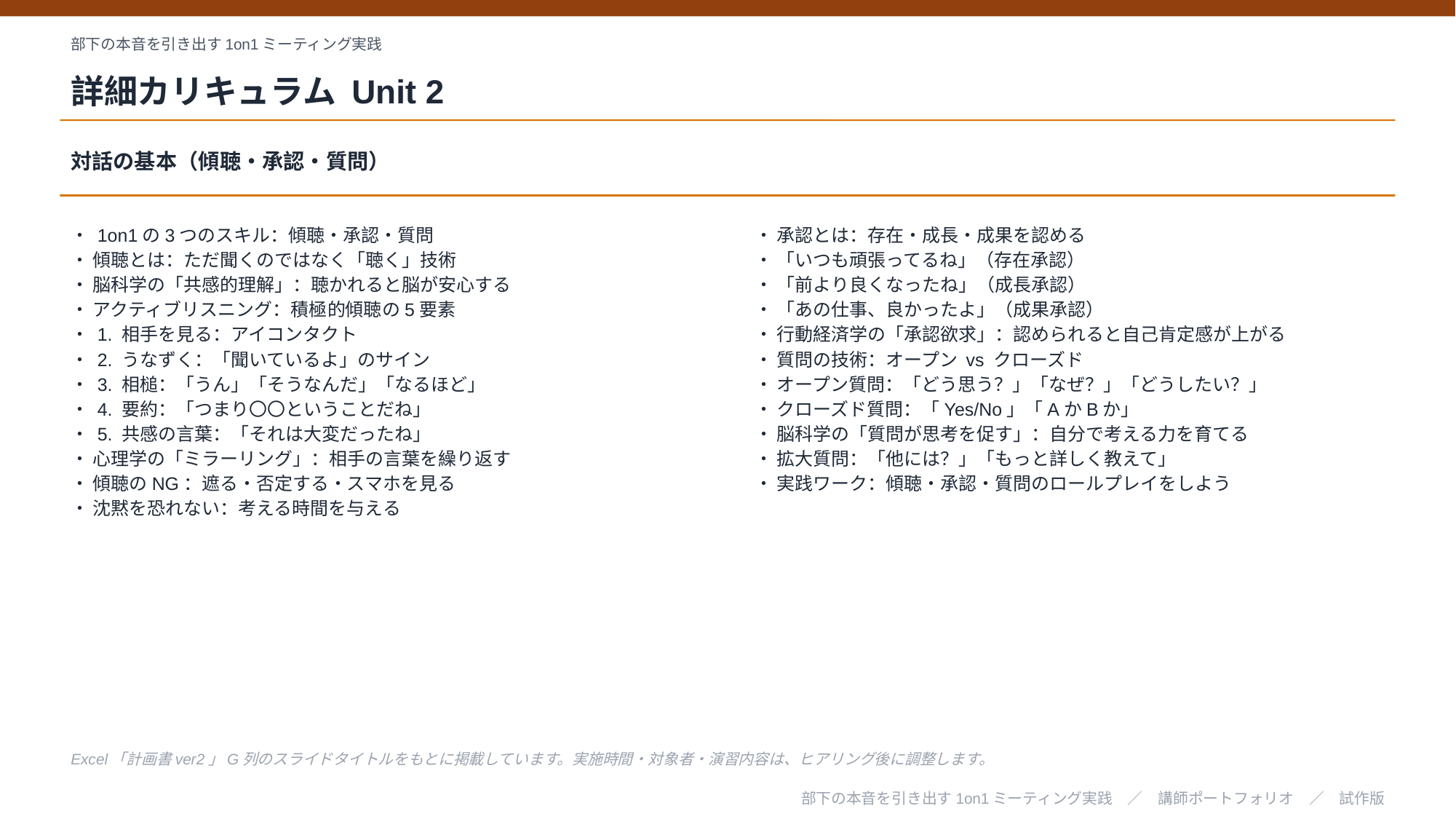

部下の本音を引き出す1on1ミーティング実践
詳細カリキュラム Unit 2

対話の基本（傾聴・承認・質問）

・ 1on1の3つのスキル：傾聴・承認・質問
・ 傾聴とは：ただ聞くのではなく「聴く」技術
・ 脳科学の「共感的理解」：聴かれると脳が安心する
・ アクティブリスニング：積極的傾聴の5要素
・ 1. 相手を見る：アイコンタクト
・ 2. うなずく：「聞いているよ」のサイン
・ 3. 相槌：「うん」「そうなんだ」「なるほど」
・ 4. 要約：「つまり〇〇ということだね」
・ 5. 共感の言葉：「それは大変だったね」
・ 心理学の「ミラーリング」：相手の言葉を繰り返す
・ 傾聴のNG：遮る・否定する・スマホを見る
・ 沈黙を恐れない：考える時間を与える
・ 承認とは：存在・成長・成果を認める
・ 「いつも頑張ってるね」（存在承認）
・ 「前より良くなったね」（成長承認）
・ 「あの仕事、良かったよ」（成果承認）
・ 行動経済学の「承認欲求」：認められると自己肯定感が上がる
・ 質問の技術：オープン vs クローズド
・ オープン質問：「どう思う？」「なぜ？」「どうしたい？」
・ クローズド質問：「Yes/No」「AかBか」
・ 脳科学の「質問が思考を促す」：自分で考える力を育てる
・ 拡大質問：「他には？」「もっと詳しく教えて」
・ 実践ワーク：傾聴・承認・質問のロールプレイをしよう
Excel「計画書ver2」G列のスライドタイトルをもとに掲載しています。実施時間・対象者・演習内容は、ヒアリング後に調整します。
部下の本音を引き出す1on1ミーティング実践　／　講師ポートフォリオ　／　試作版